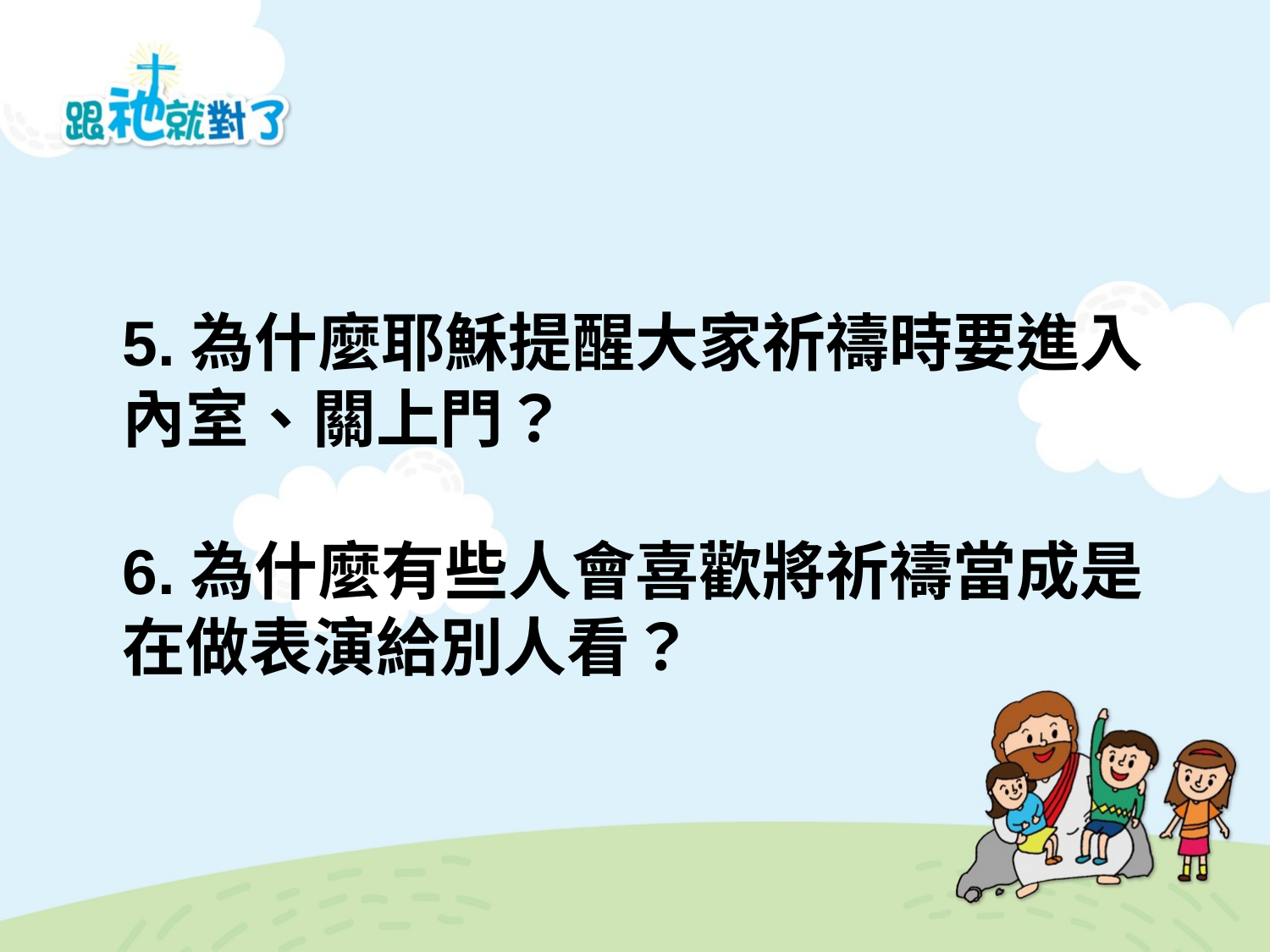

5.為什麼耶穌提醒大家祈禱時要進入內室、關上門？

6.為什麼有些人會喜歡將祈禱當成是在做表演給別人看？